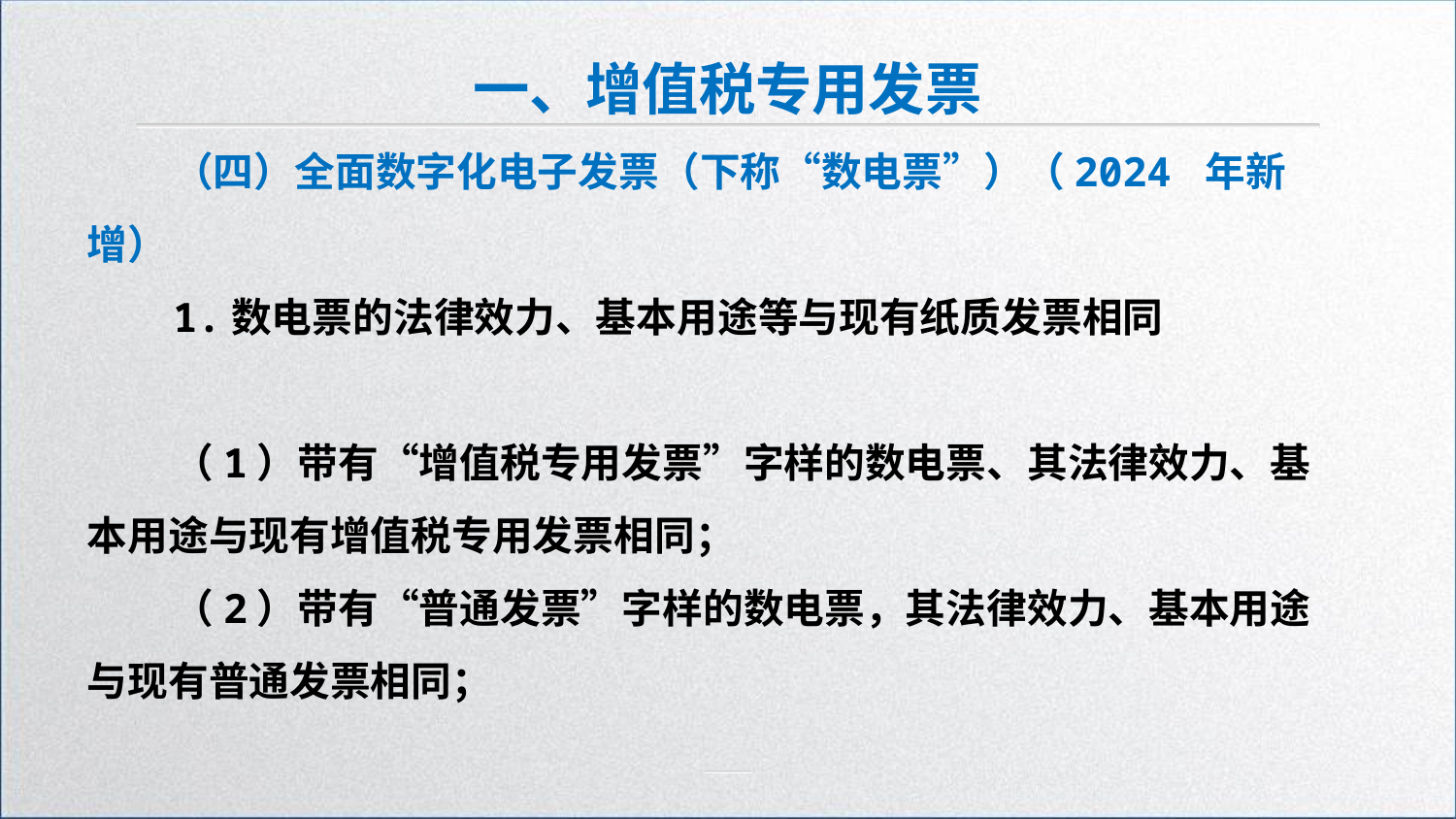

一、增值税专用发票
（四）全面数字化电子发票（下称“数电票”）（2024 年新增）
1.数电票的法律效力、基本用途等与现有纸质发票相同

（1）带有“增值税专用发票”字样的数电票、其法律效力、基本用途与现有增值税专用发票相同；
（2）带有“普通发票”字样的数电票，其法律效力、基本用途与现有普通发票相同；